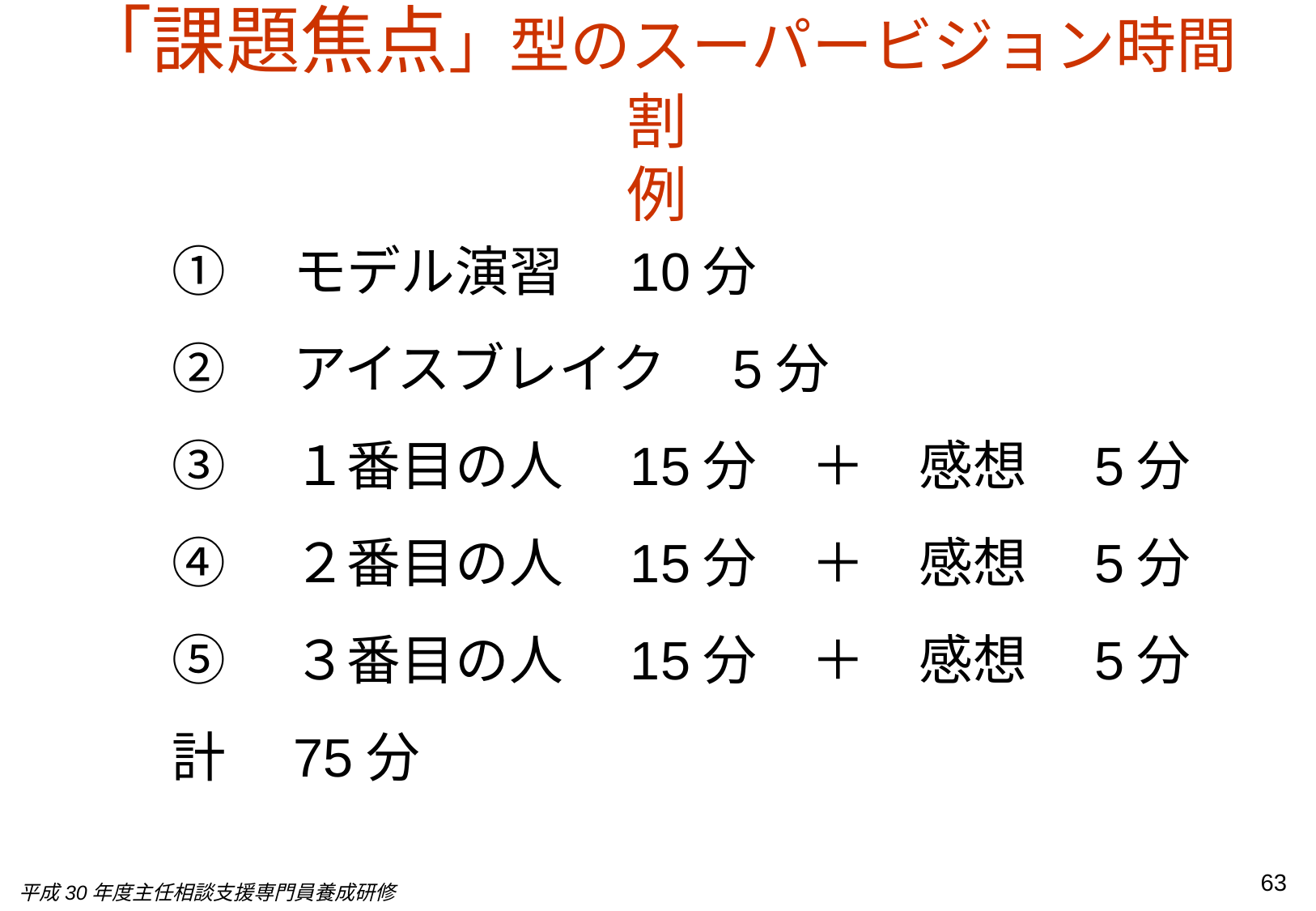

「課題焦点」型のスーパービジョン時間割
例
①　モデル演習　10分
②　アイスブレイク　5分
③　１番目の人　15分　＋　感想　5分
④　２番目の人　15分　＋　感想　5分
⑤　３番目の人　15分　＋　感想　5分
計　75分
63
平成30年度主任相談支援専門員養成研修